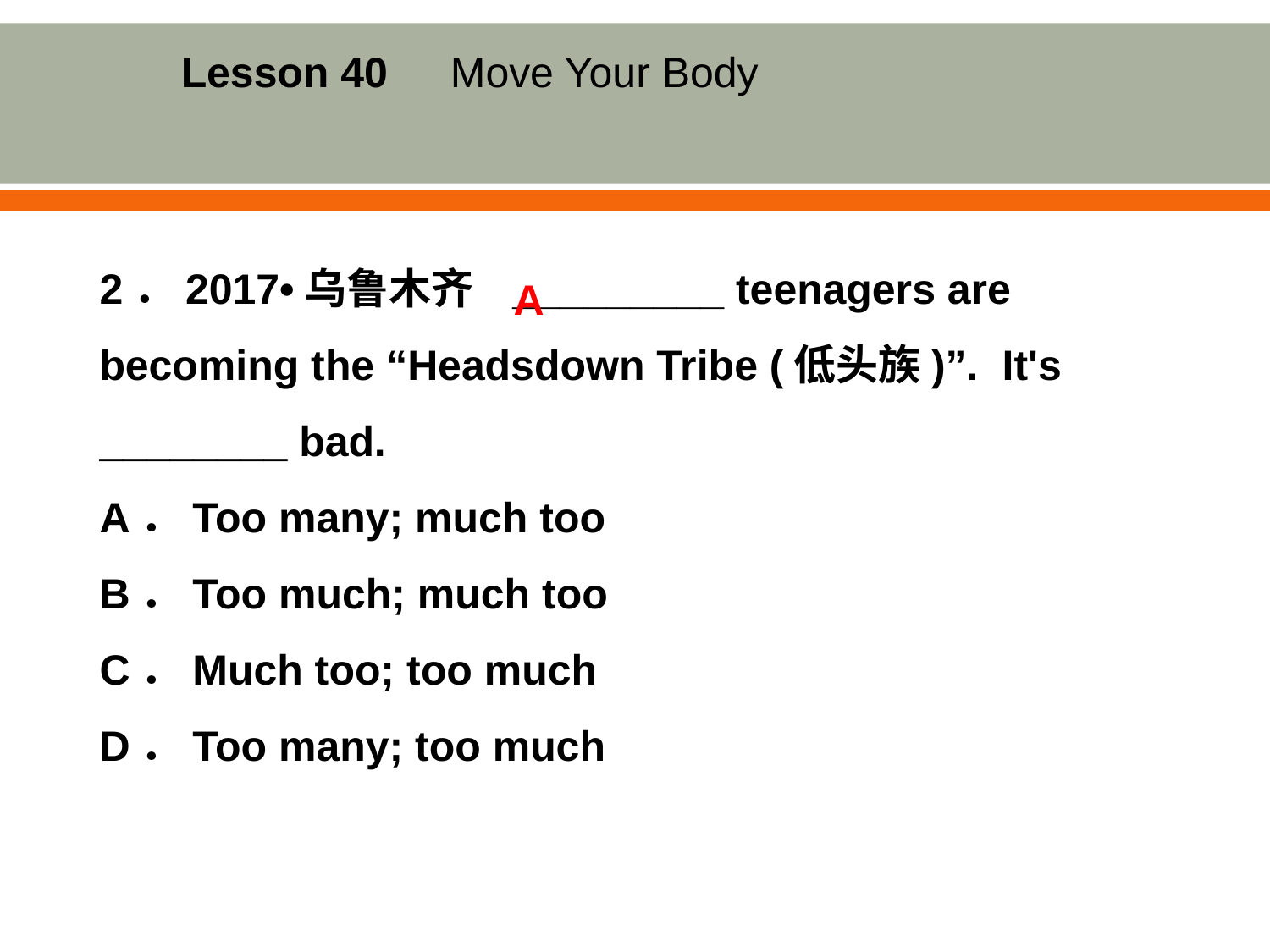

Lesson 40　Move Your Body
2．2017•乌鲁木齐   _________ teenagers are becoming the “Heads­down Tribe (低头族)”.  It's ________ bad.
A．Too many; much too
B．Too much; much too
C．Much too; too much
D．Too many; too much
A